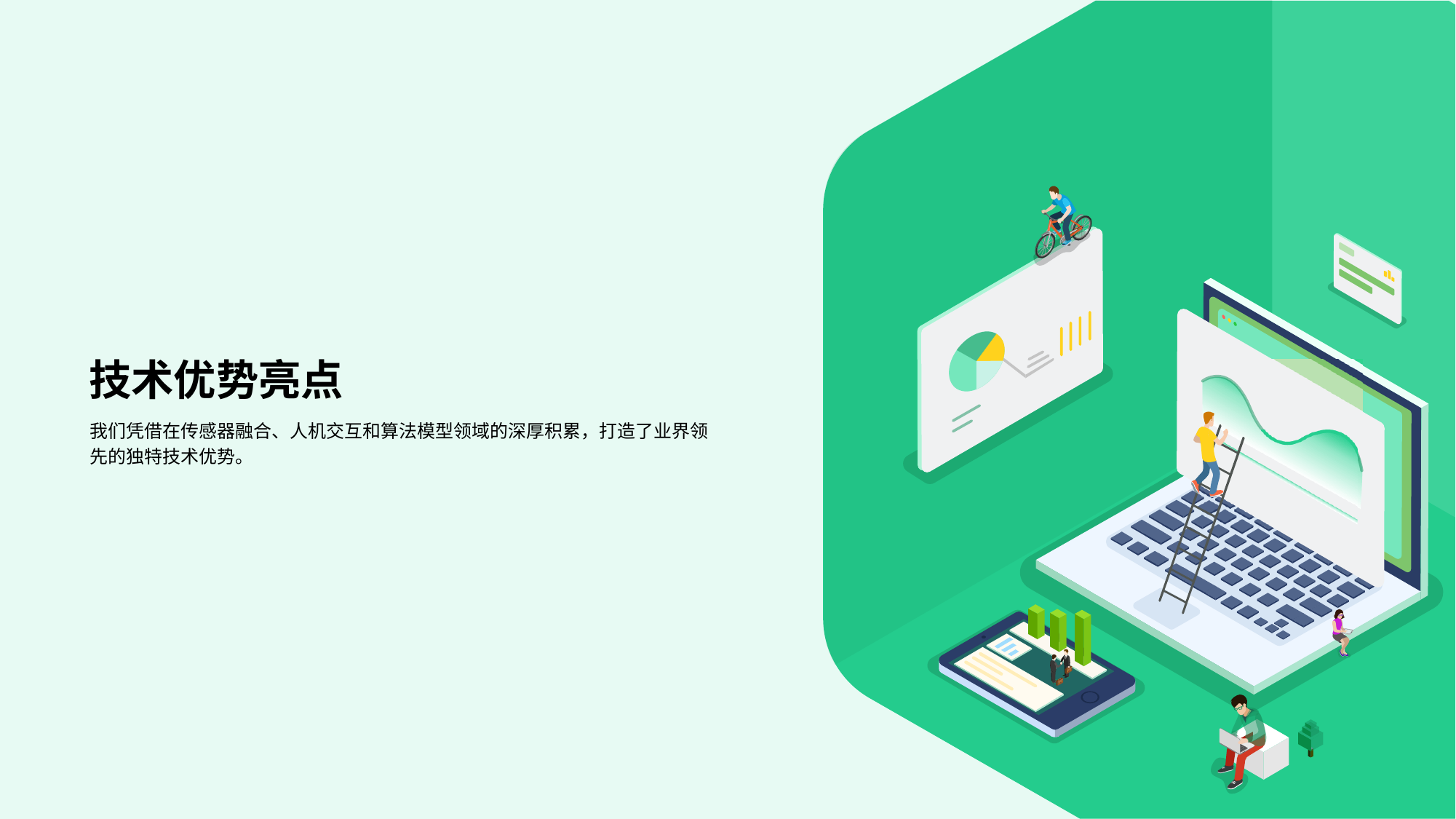

# 技术优势亮点
我们凭借在传感器融合、人机交互和算法模型领域的深厚积累，打造了业界领先的独特技术优势。